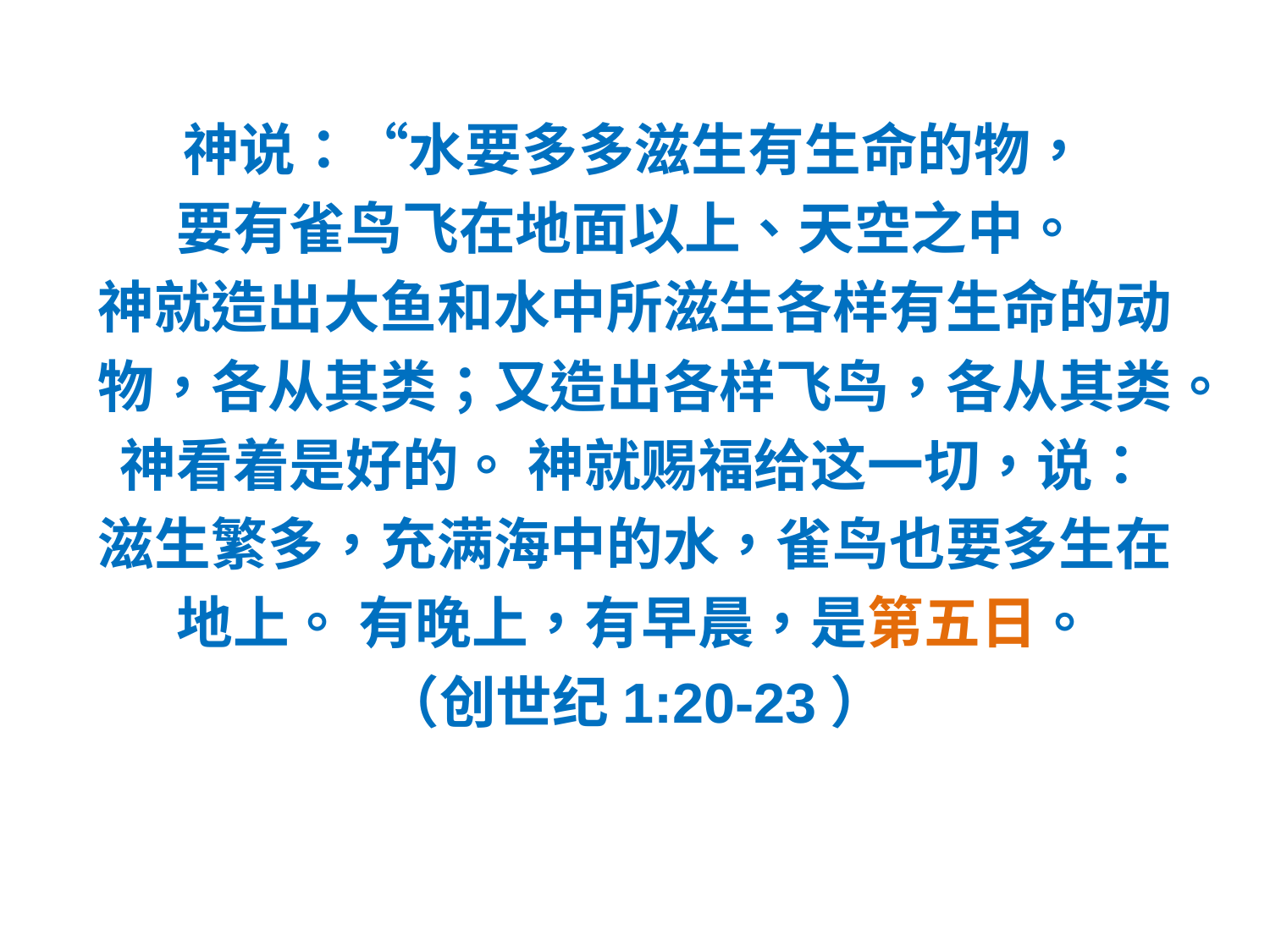

#
神说：“水要多多滋生有生命的物，
要有雀鸟飞在地面以上、天空之中。
神就造出大鱼和水中所滋生各样有生命的动
物，各从其类；又造出各样飞鸟，各从其类。
神看着是好的。 神就赐福给这一切，说：
滋生繁多，充满海中的水，雀鸟也要多生在
地上。 有晚上，有早晨，是第五日。
（创世纪1:20-23）